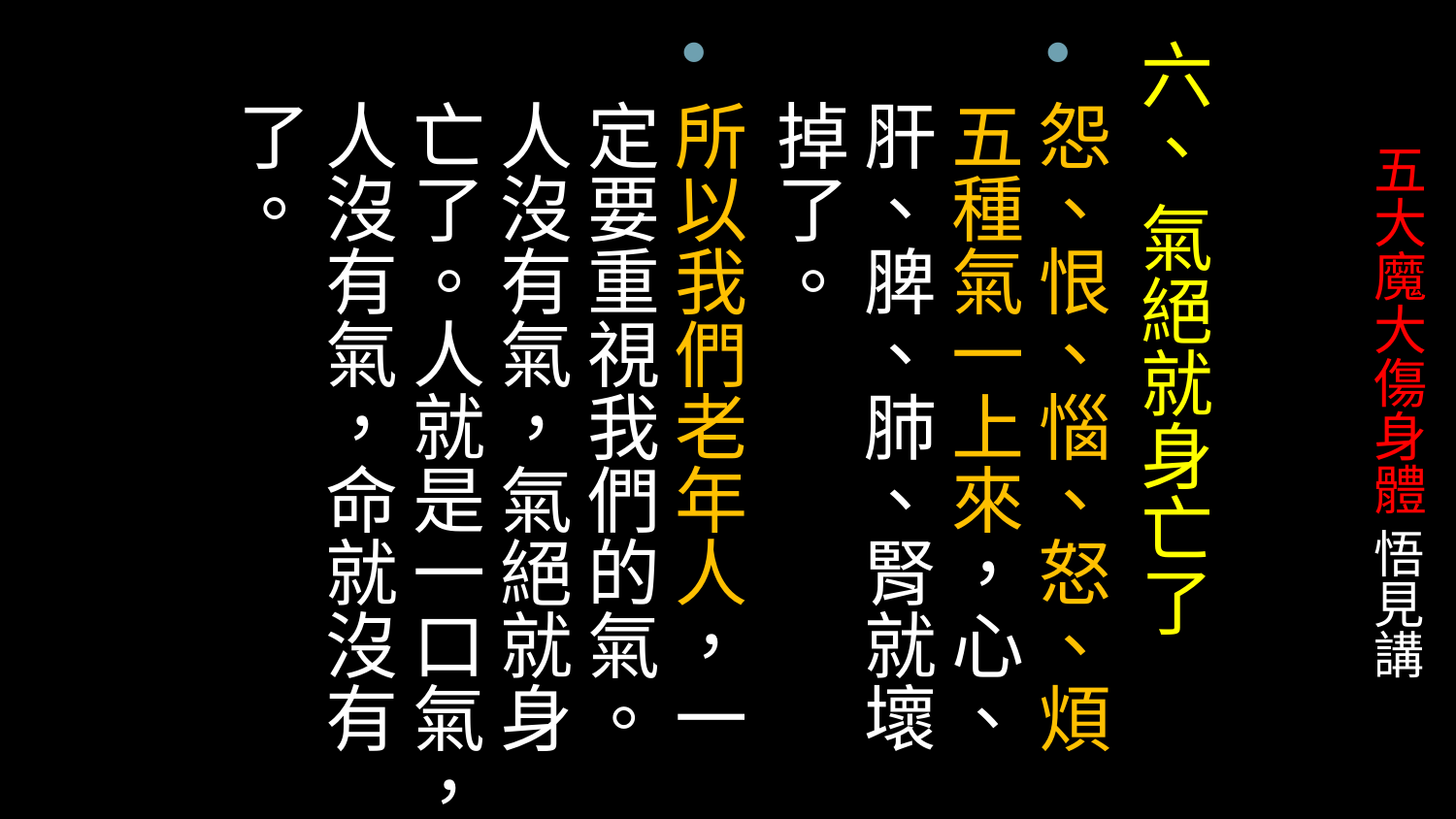

六、 氣絕就身亡了
怨、恨、惱、怒、煩五種氣一上來，心、肝、脾、肺、腎就壞掉了。
所以我們老年人，一定要重視我們的氣。人沒有氣，氣絕就身亡了。人就是一口氣，人沒有氣，命就沒有了。

# 五大魔大傷身體 悟見講